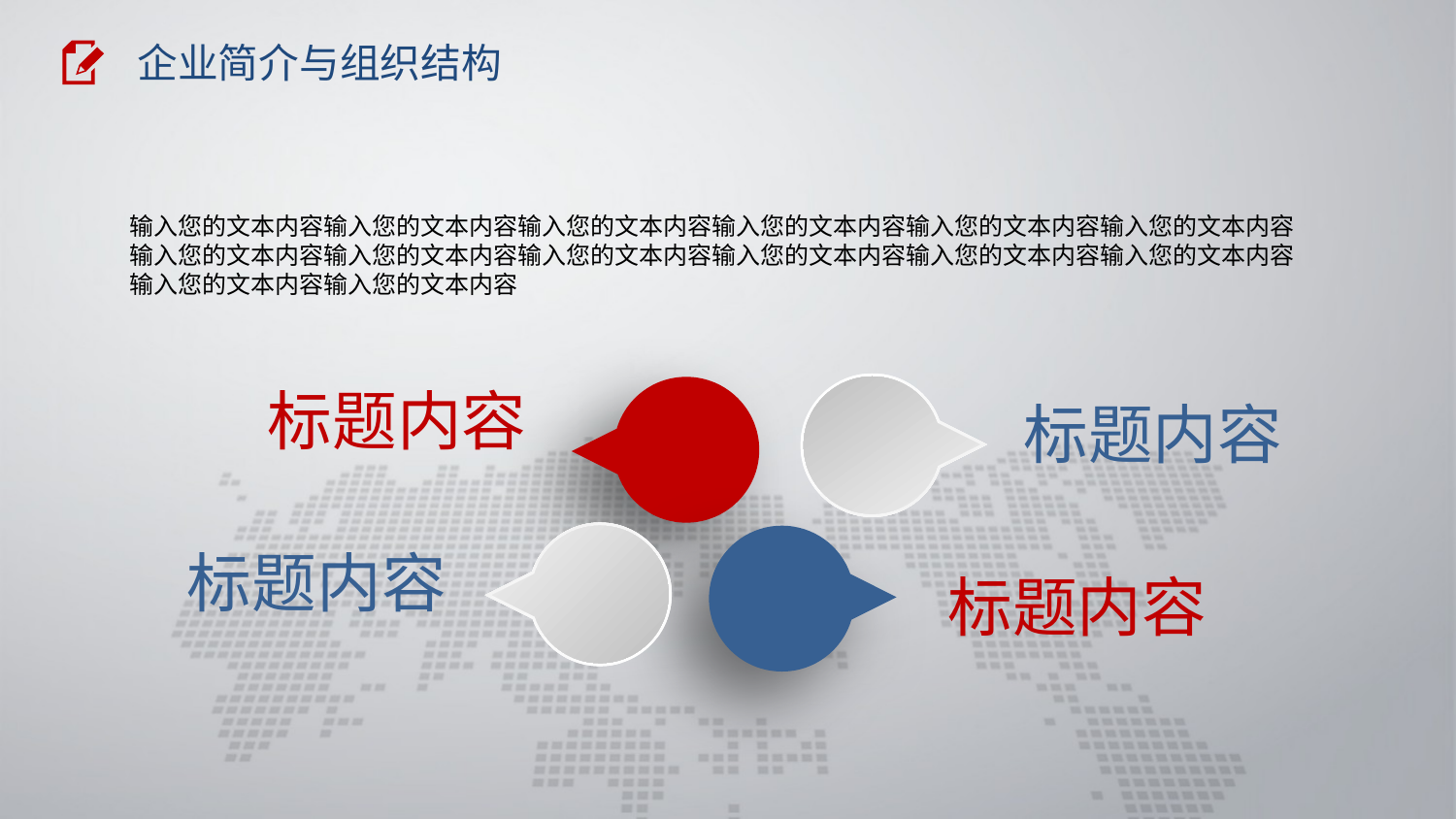

企业简介与组织结构

输入您的文本内容输入您的文本内容输入您的文本内容输入您的文本内容输入您的文本内容输入您的文本内容输入您的文本内容输入您的文本内容输入您的文本内容输入您的文本内容输入您的文本内容输入您的文本内容输入您的文本内容输入您的文本内容

标题内容
标题内容

标题内容
标题内容
延时符